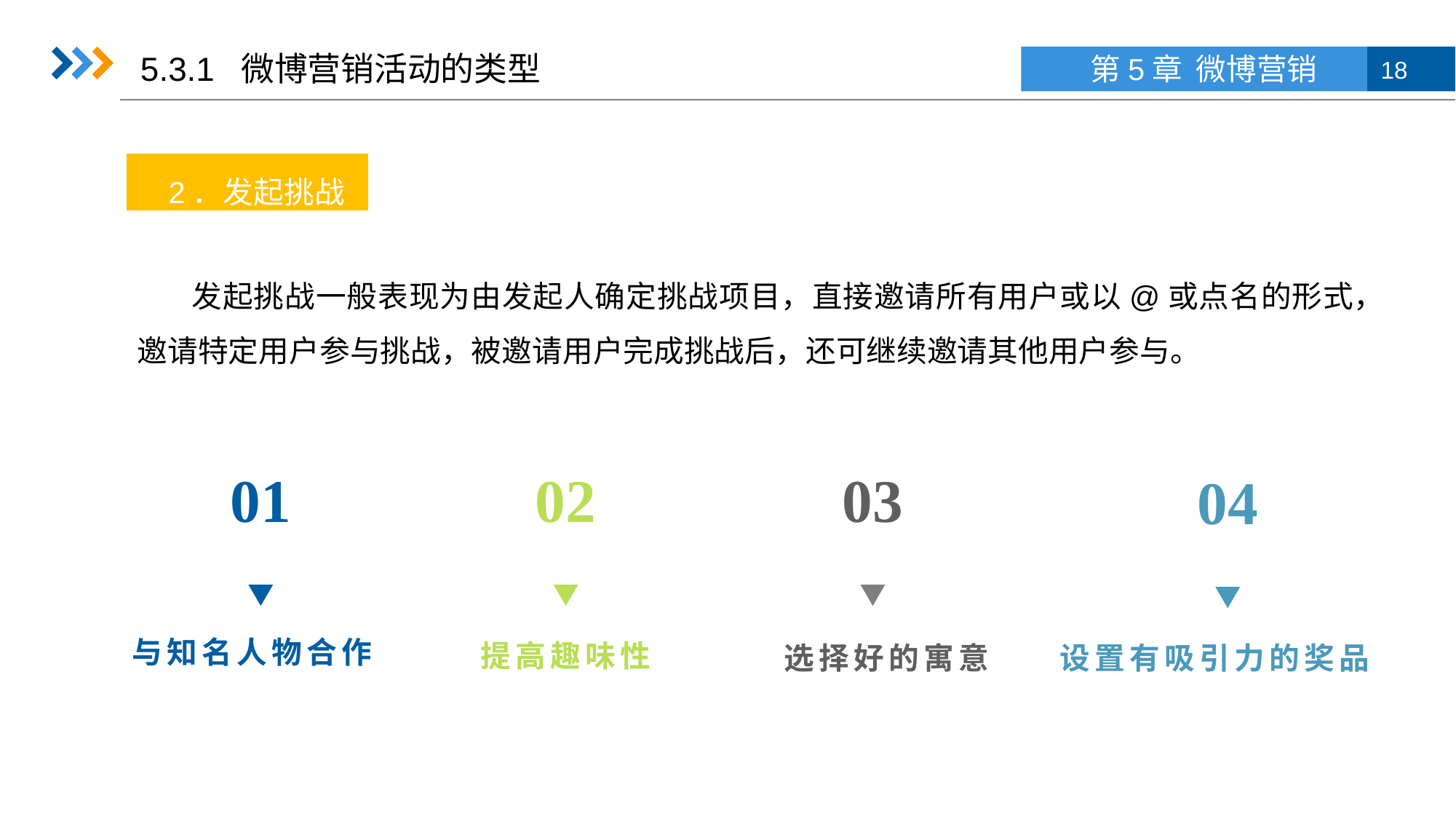

5.3.1  微博营销活动的类型
2．发起挑战
发起挑战一般表现为由发起人确定挑战项目，直接邀请所有用户或以@或点名的形式，邀请特定用户参与挑战，被邀请用户完成挑战后，还可继续邀请其他用户参与。
01

与知名人物合作
02

提高趣味性
03

选择好的寓意
04

设置有吸引力的奖品